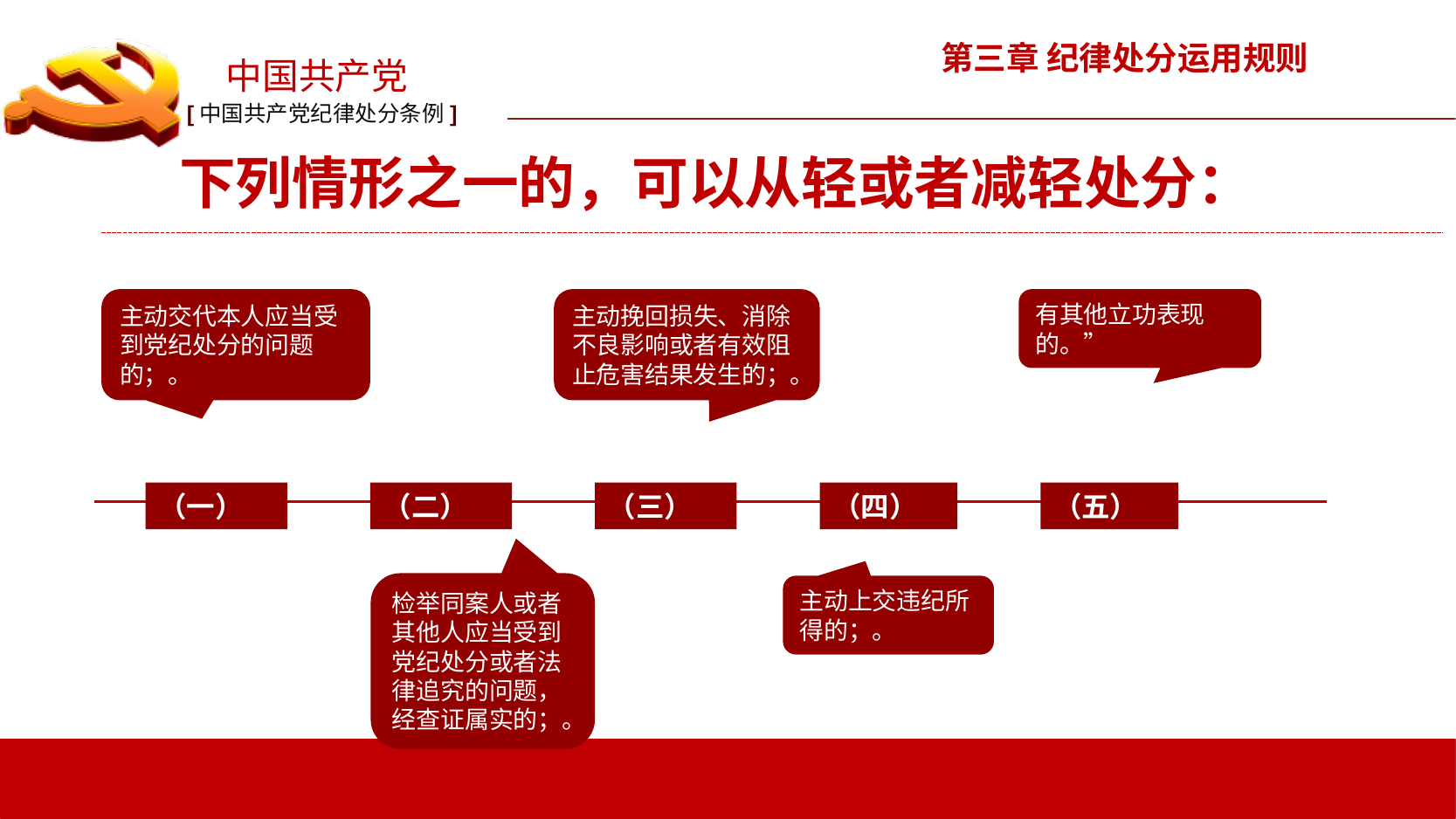

第三章 纪律处分运用规则
下列情形之一的，可以从轻或者减轻处分：
主动挽回损失、消除不良影响或者有效阻止危害结果发生的；。
主动交代本人应当受到党纪处分的问题的；。
有其他立功表现的。”
（一）
（二）
（三）
（四）
（五）
检举同案人或者其他人应当受到党纪处分或者法律追究的问题，经查证属实的；。
主动上交违纪所得的；。